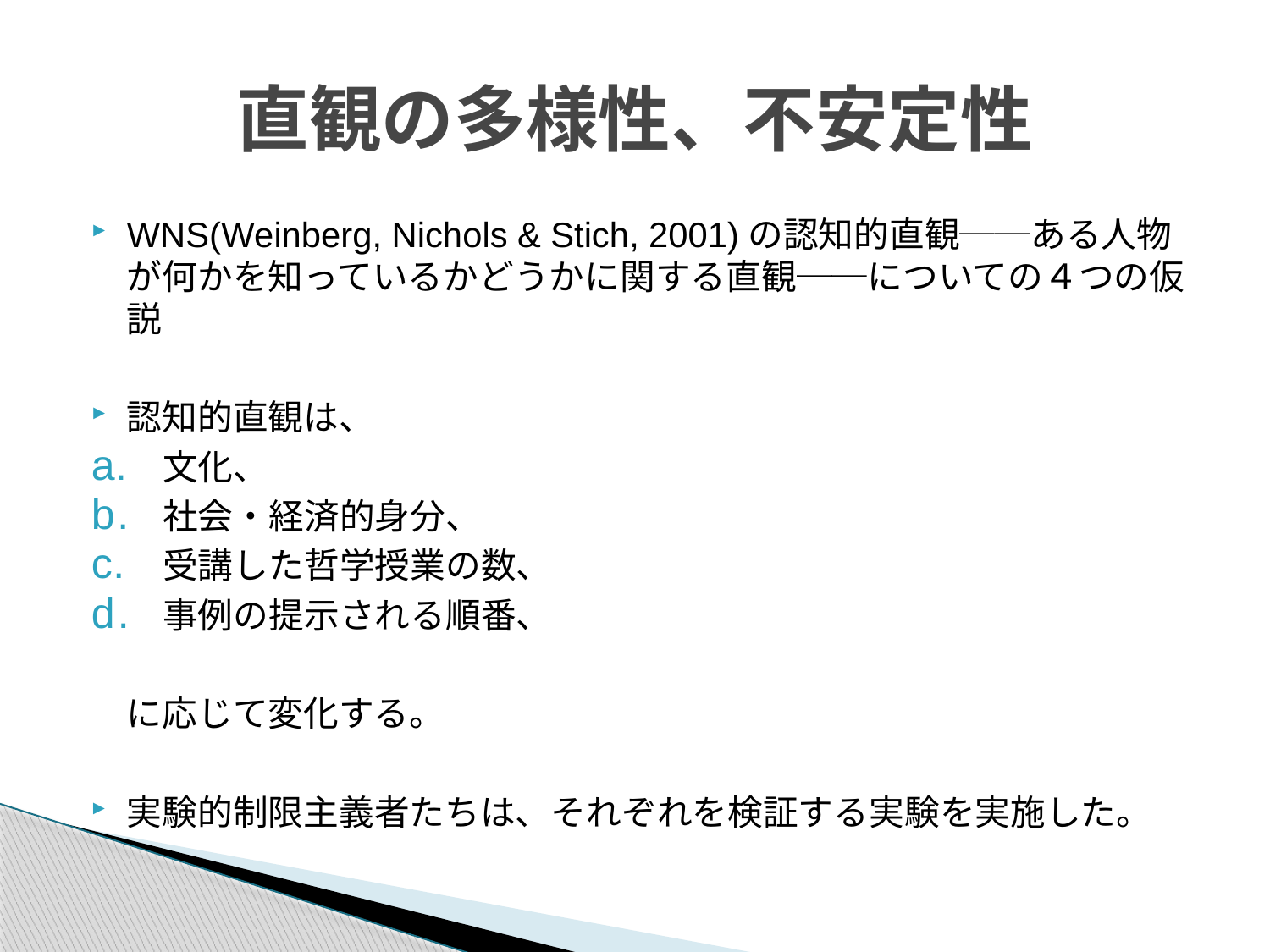

# 直観の多様性、不安定性
WNS(Weinberg, Nichols & Stich, 2001)の認知的直観──ある人物が何かを知っているかどうかに関する直観──についての４つの仮説

認知的直観は、
文化、
社会・経済的身分、
受講した哲学授業の数、
事例の提示される順番、

　に応じて変化する。

実験的制限主義者たちは、それぞれを検証する実験を実施した。